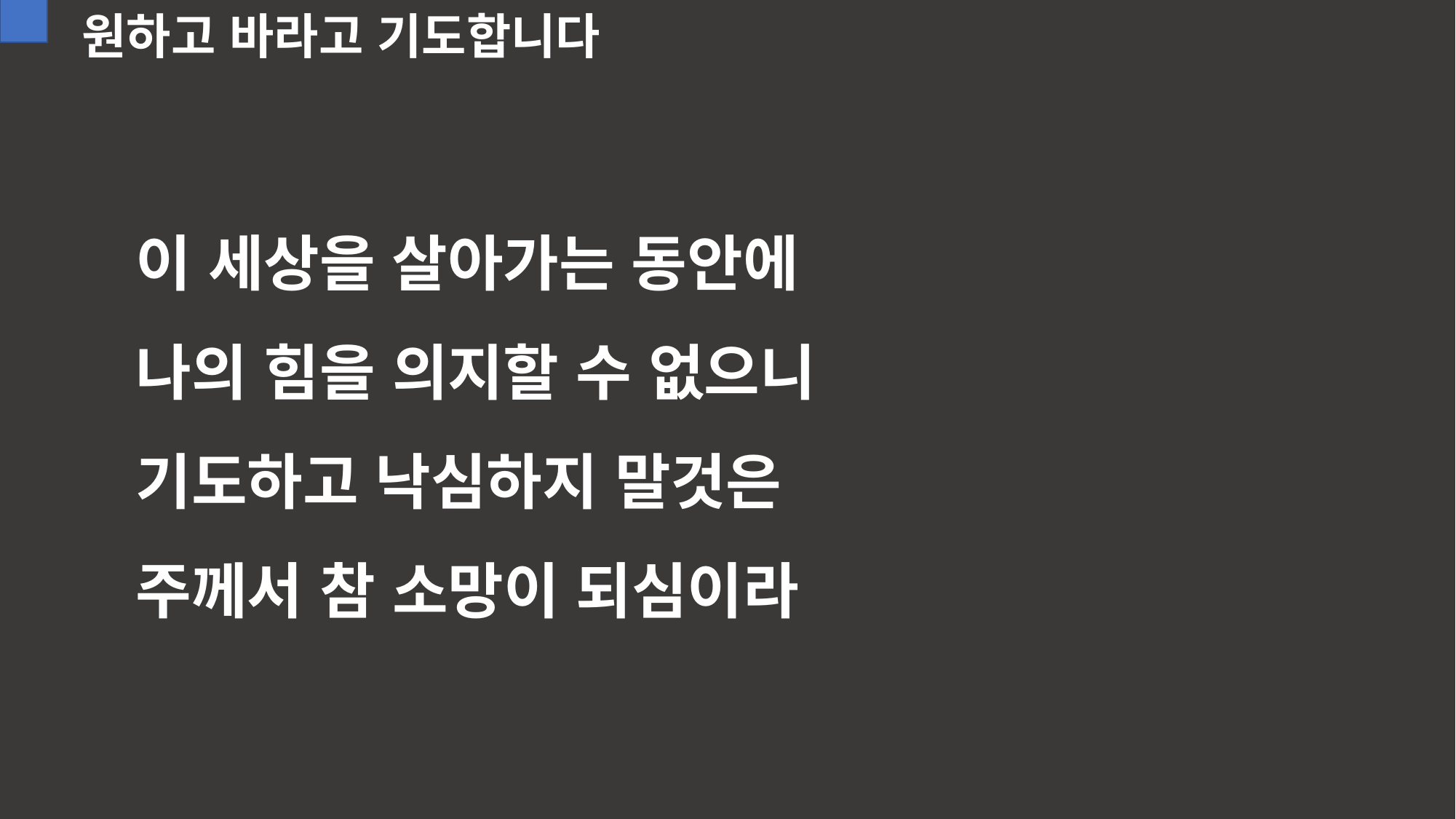

원하고 바라고 기도합니다

이 세상을 살아가는 동안에
나의 힘을 의지할 수 없으니
기도하고 낙심하지 말것은
주께서 참 소망이 되심이라